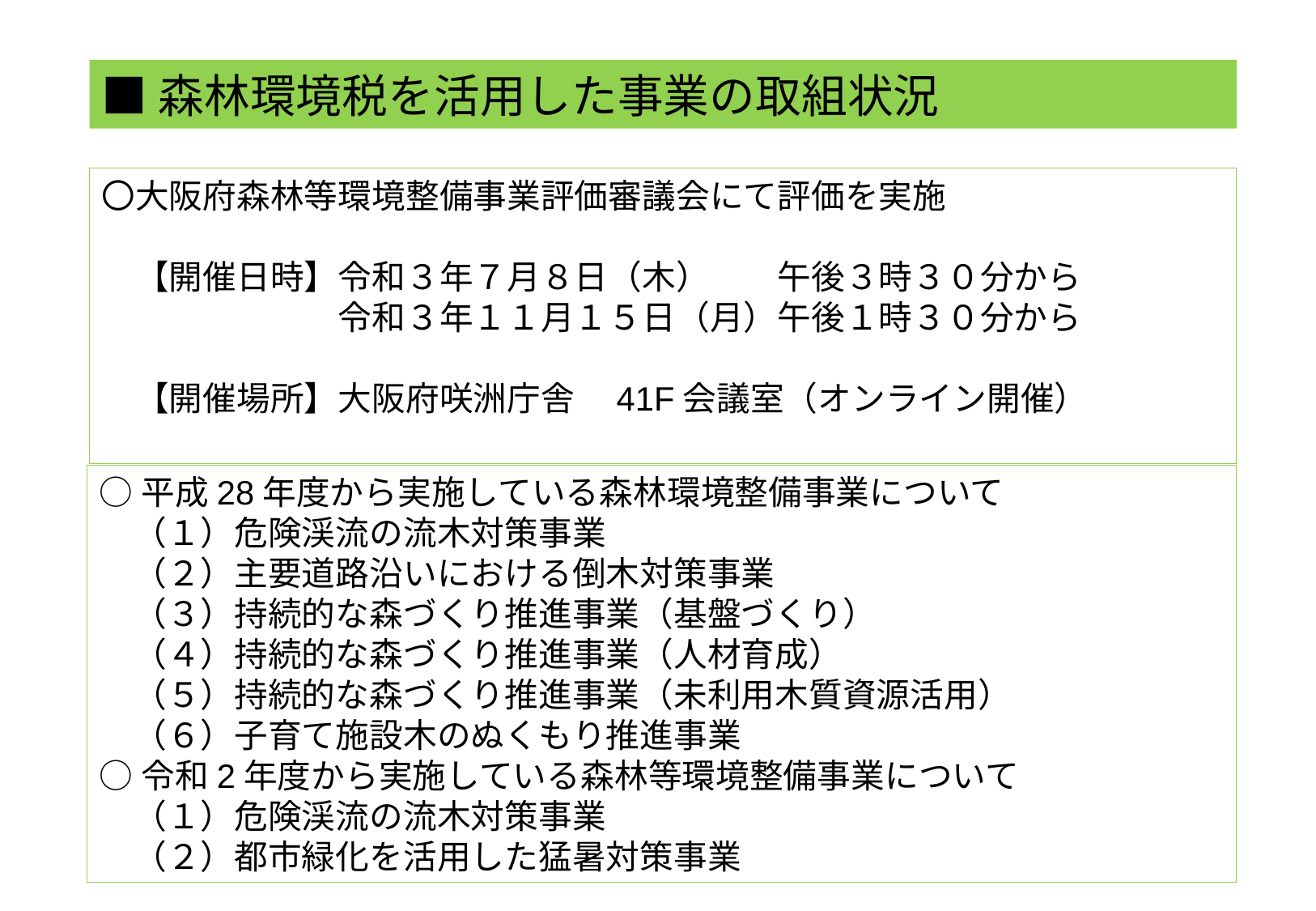

■森林環境税を活用した事業の取組状況
〇大阪府森林等環境整備事業評価審議会にて評価を実施

　【開催日時】令和３年７月８日（木）　　午後３時３０分から
　　　　　　　令和３年１１月１５日（月）午後１時３０分から

　【開催場所】大阪府咲洲庁舎　41F会議室（オンライン開催）

○平成28年度から実施している森林環境整備事業について
　（１）危険渓流の流木対策事業
　（２）主要道路沿いにおける倒木対策事業
　（３）持続的な森づくり推進事業（基盤づくり）
　（４）持続的な森づくり推進事業（人材育成）
　（５）持続的な森づくり推進事業（未利用木質資源活用）
　（６）子育て施設木のぬくもり推進事業
○令和2年度から実施している森林等環境整備事業について
　（１）危険渓流の流木対策事業
　（２）都市緑化を活用した猛暑対策事業